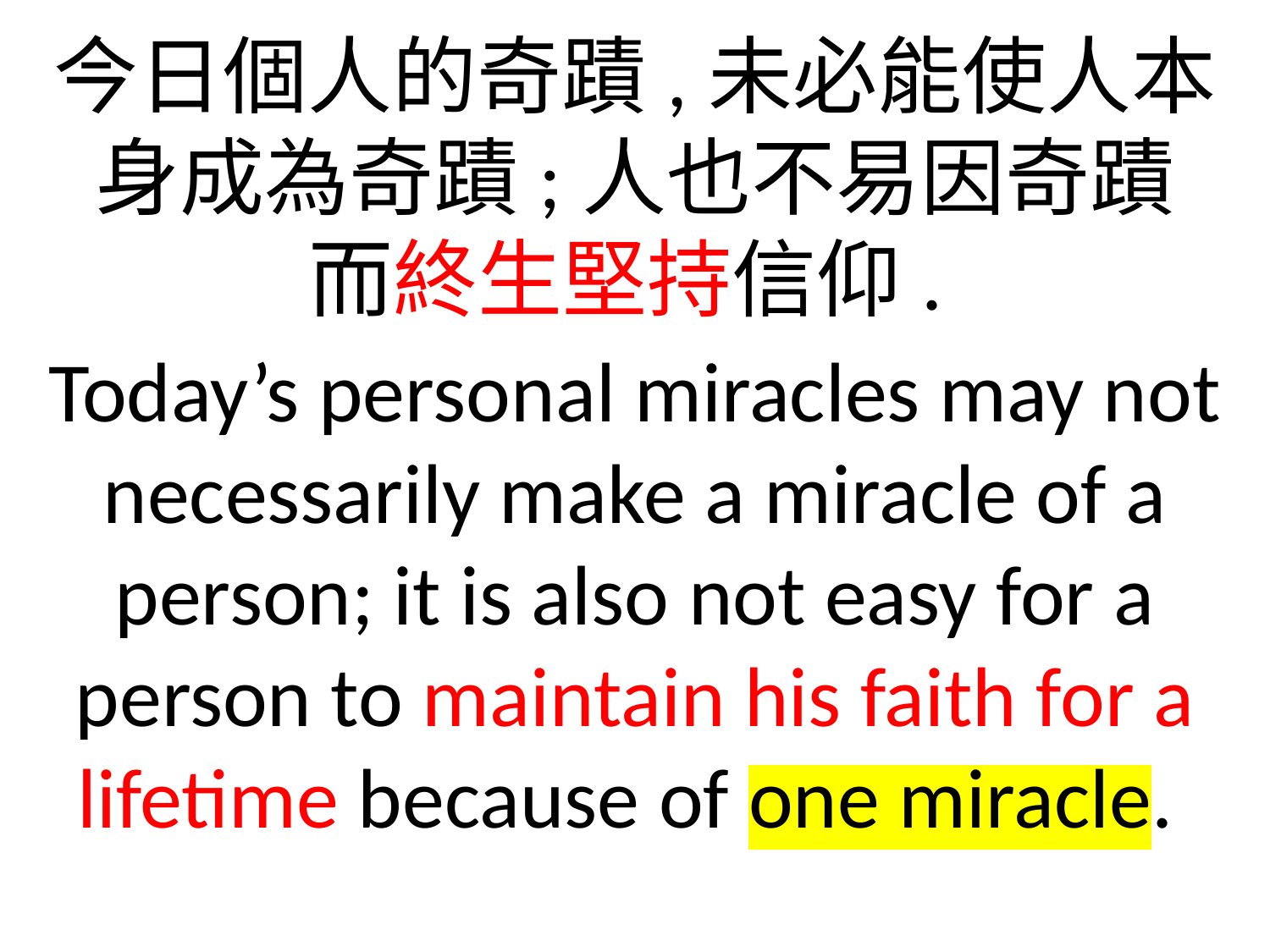

今日個人的奇蹟,未必能使人本身成為奇蹟;人也不易因奇蹟
而終生堅持信仰.
Today’s personal miracles may not necessarily make a miracle of a person; it is also not easy for a person to maintain his faith for a lifetime because of one miracle.